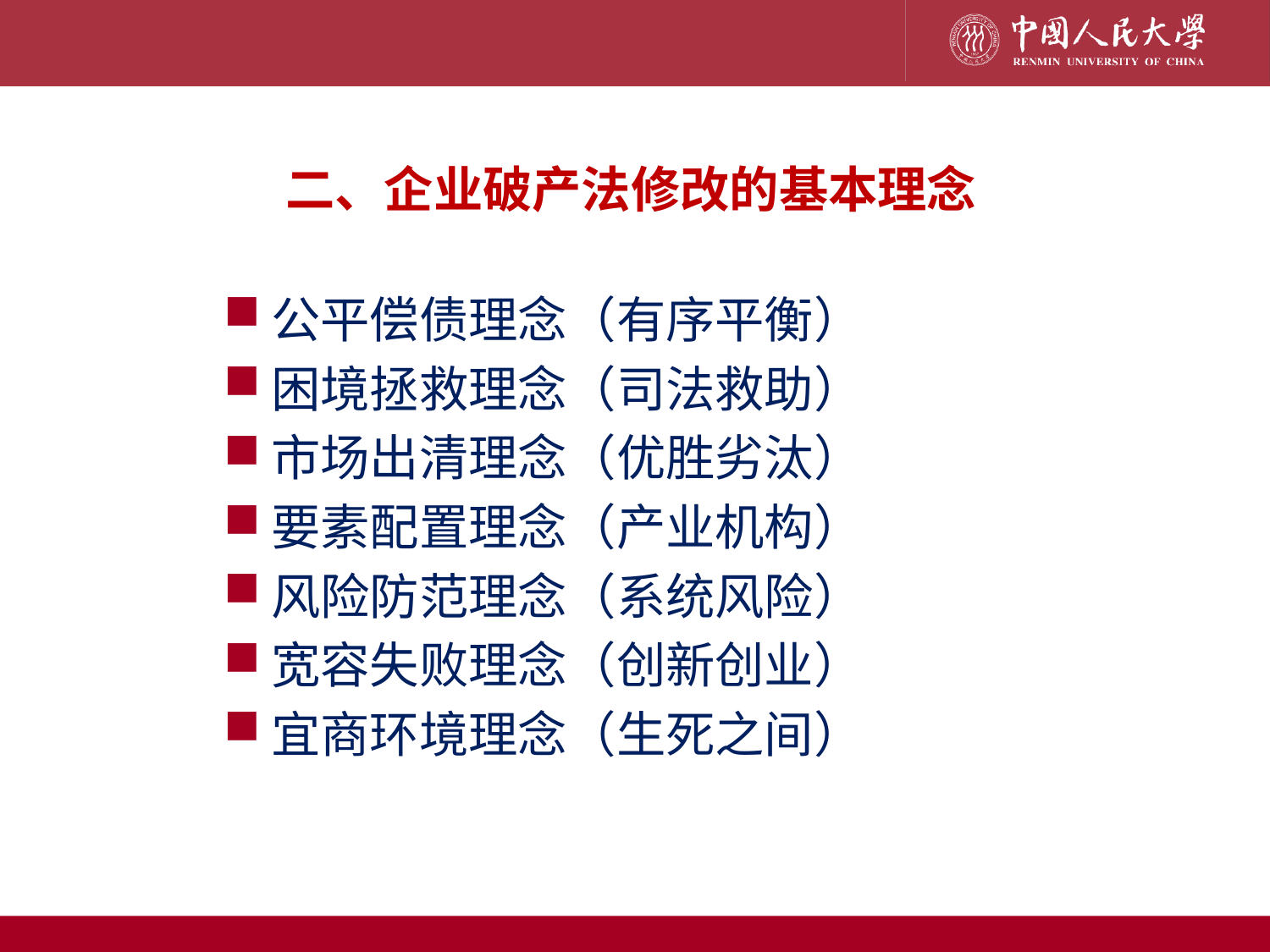

二、企业破产法修改的基本理念
公平偿债理念（有序平衡）
困境拯救理念（司法救助）
市场出清理念（优胜劣汰）
要素配置理念（产业机构）
风险防范理念（系统风险）
宽容失败理念（创新创业）
宜商环境理念（生死之间）